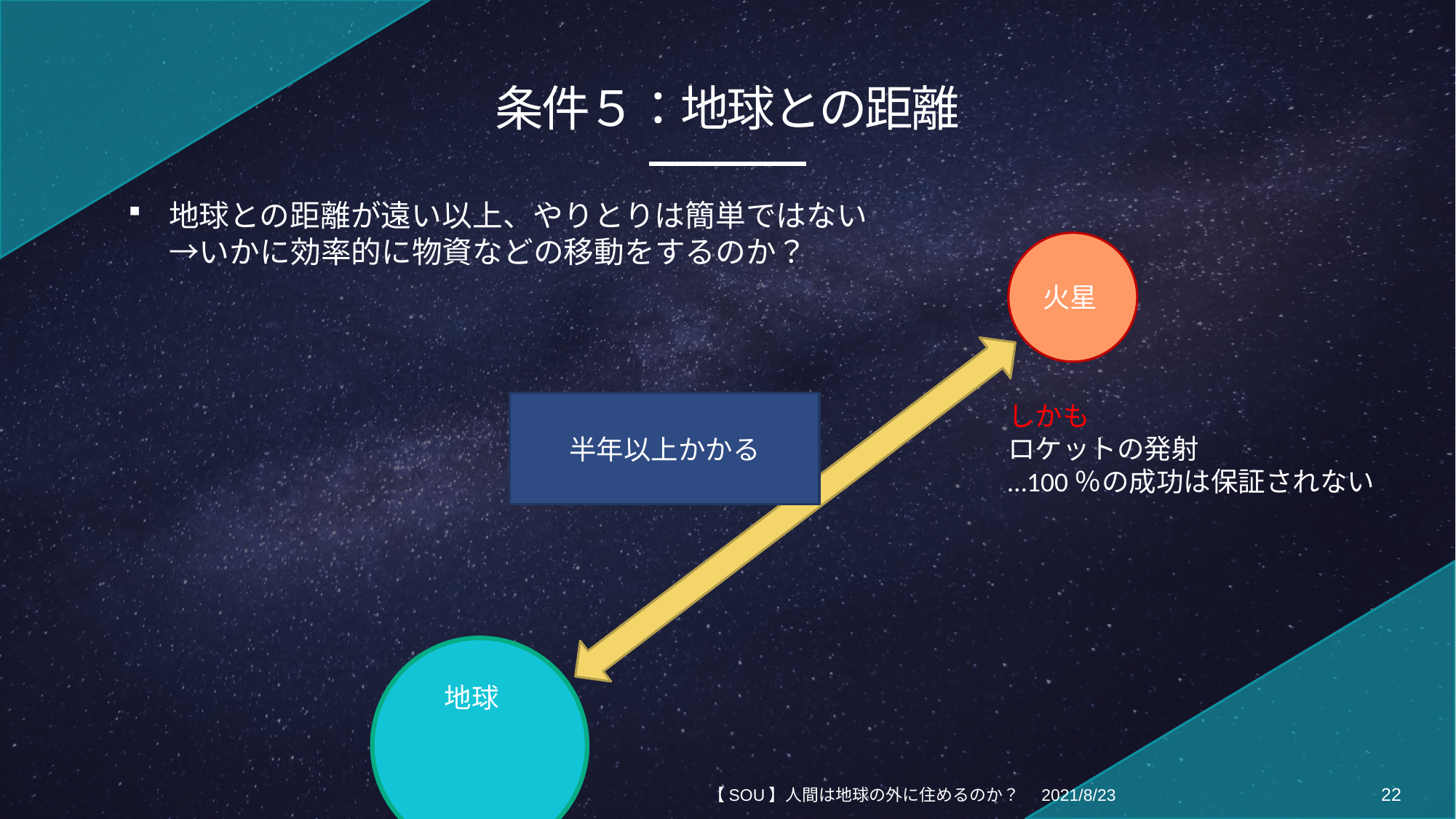

# 条件５：地球との距離
地球との距離が遠い以上、やりとりは簡単ではない
→いかに効率的に物資などの移動をするのか？

火星
半年以上かかる
しかも
ロケットの発射
…100％の成功は保証されない
5580万～4億40万 km

地球
【SOU】人間は地球の外に住めるのか？
2021/8/23
22